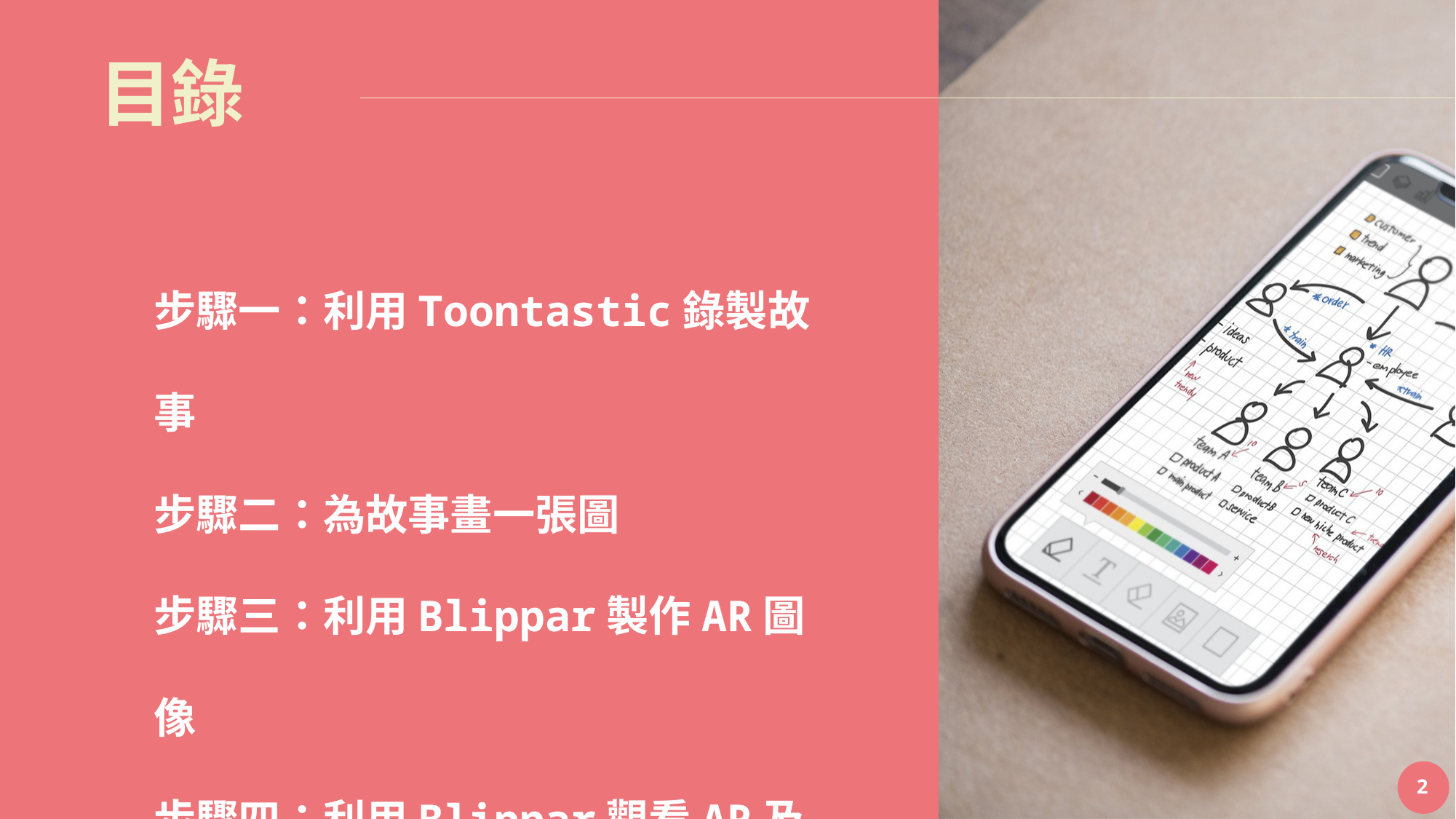

目錄
步驟一：利用Toontastic錄製故事
步驟二：為故事畫一張圖
步驟三：利用Blippar製作AR圖像
步驟四：利用Blippar觀看AR及故事
2